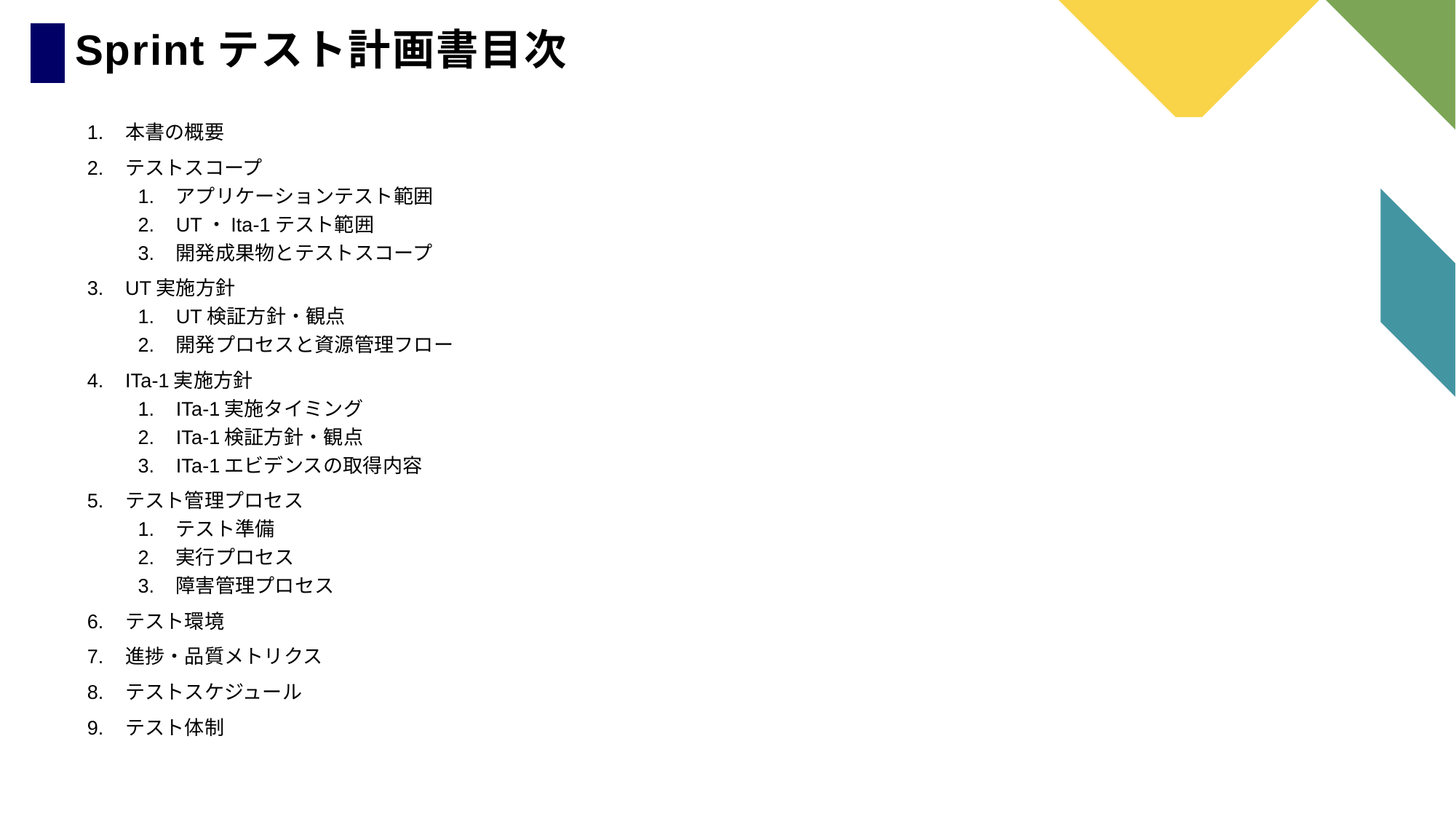

# Sprintテスト計画書目次
本書の概要
テストスコープ
アプリケーションテスト範囲
UT・Ita-1テスト範囲
開発成果物とテストスコープ
UT実施方針
UT検証方針・観点
開発プロセスと資源管理フロー
ITa-1実施方針
ITa-1実施タイミング
ITa-1検証方針・観点
ITa-1エビデンスの取得内容
テスト管理プロセス
テスト準備
実行プロセス
障害管理プロセス
テスト環境
進捗・品質メトリクス
テストスケジュール
テスト体制